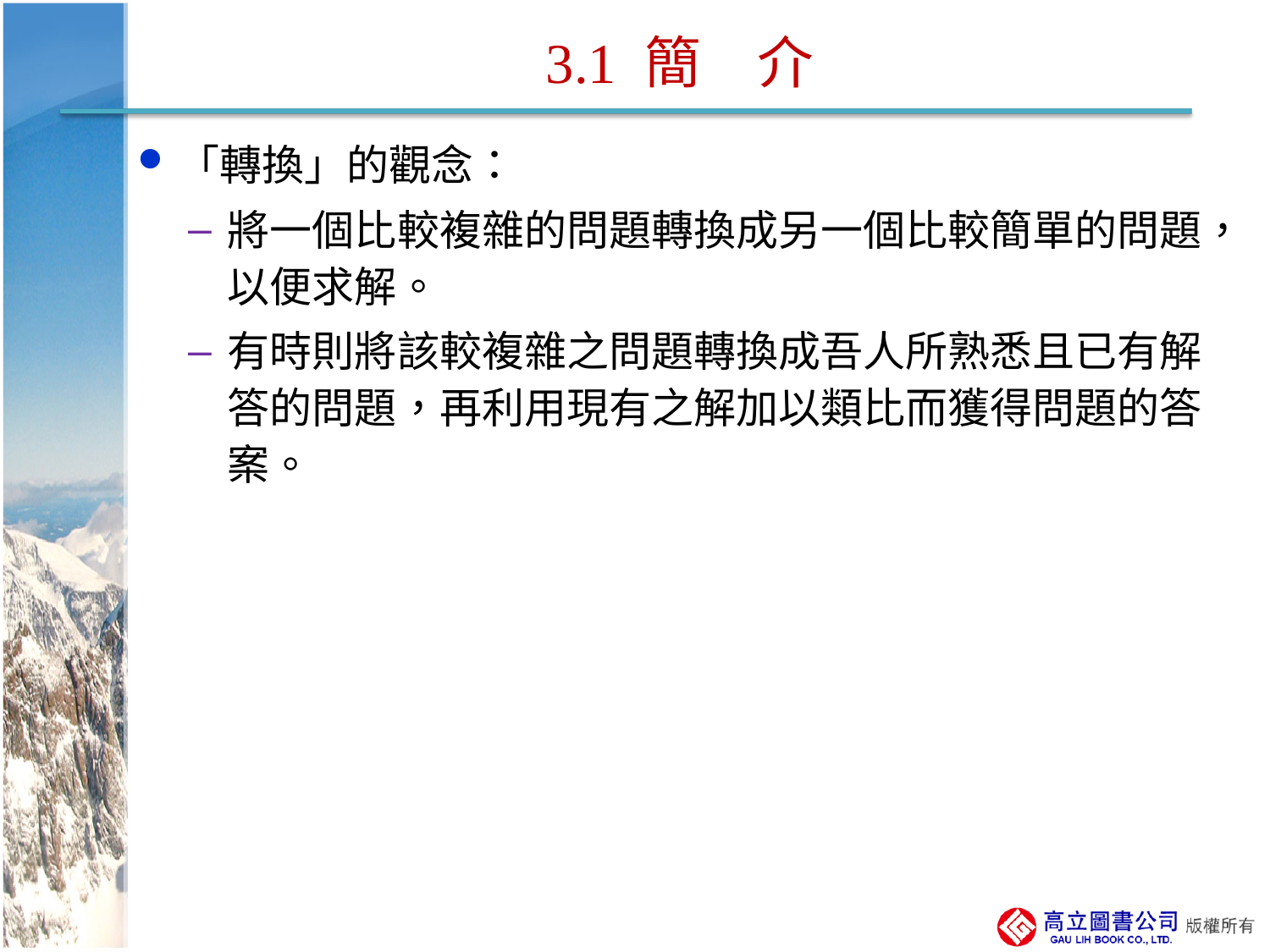

# 3.1 簡　介
「轉換」的觀念：
將一個比較複雜的問題轉換成另一個比較簡單的問題，以便求解。
有時則將該較複雜之問題轉換成吾人所熟悉且已有解答的問題，再利用現有之解加以類比而獲得問題的答案。